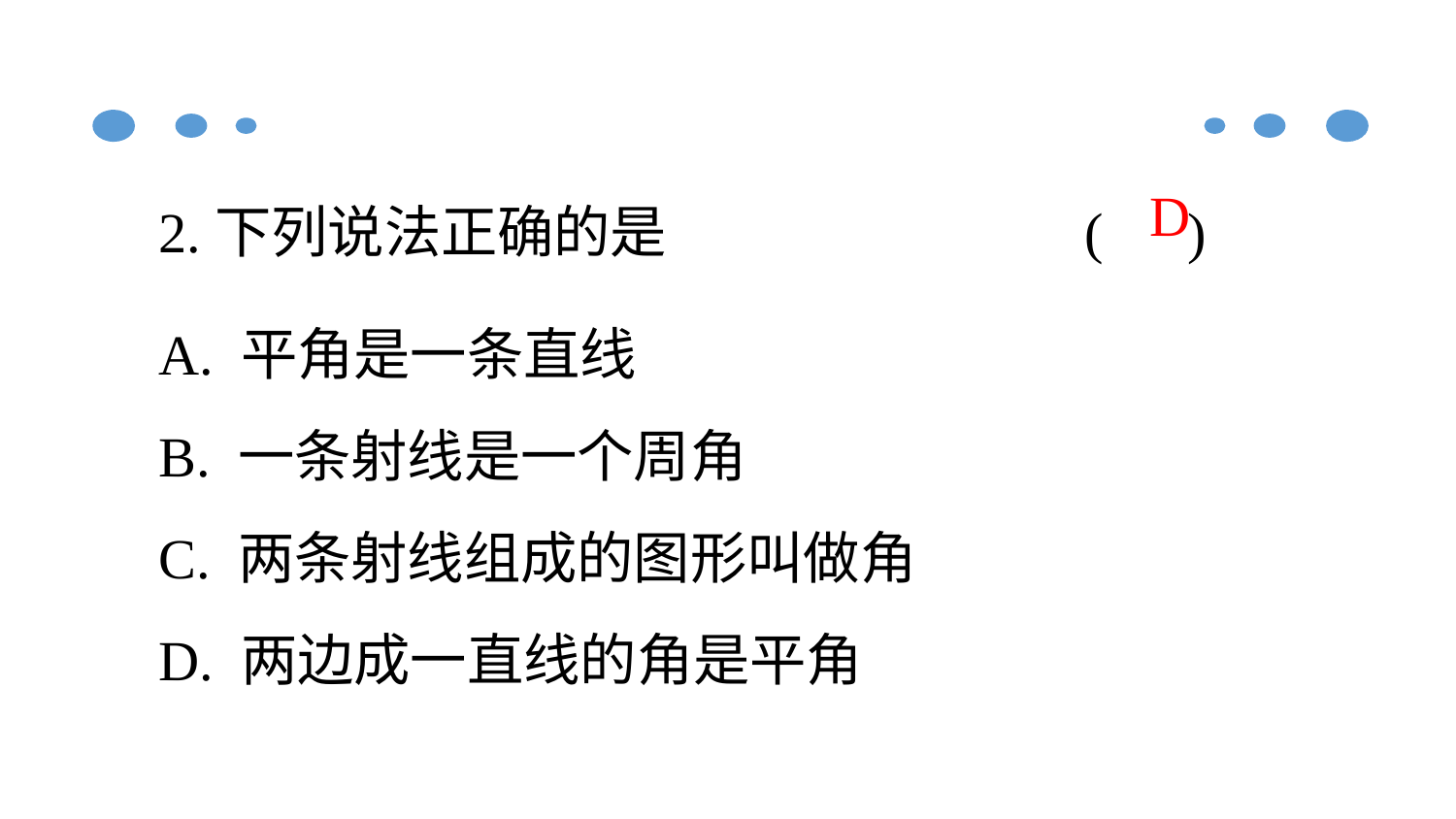

2.下列说法正确的是                                (      )
A. 平角是一条直线
B. 一条射线是一个周角
C. 两条射线组成的图形叫做角
D. 两边成一直线的角是平角
D